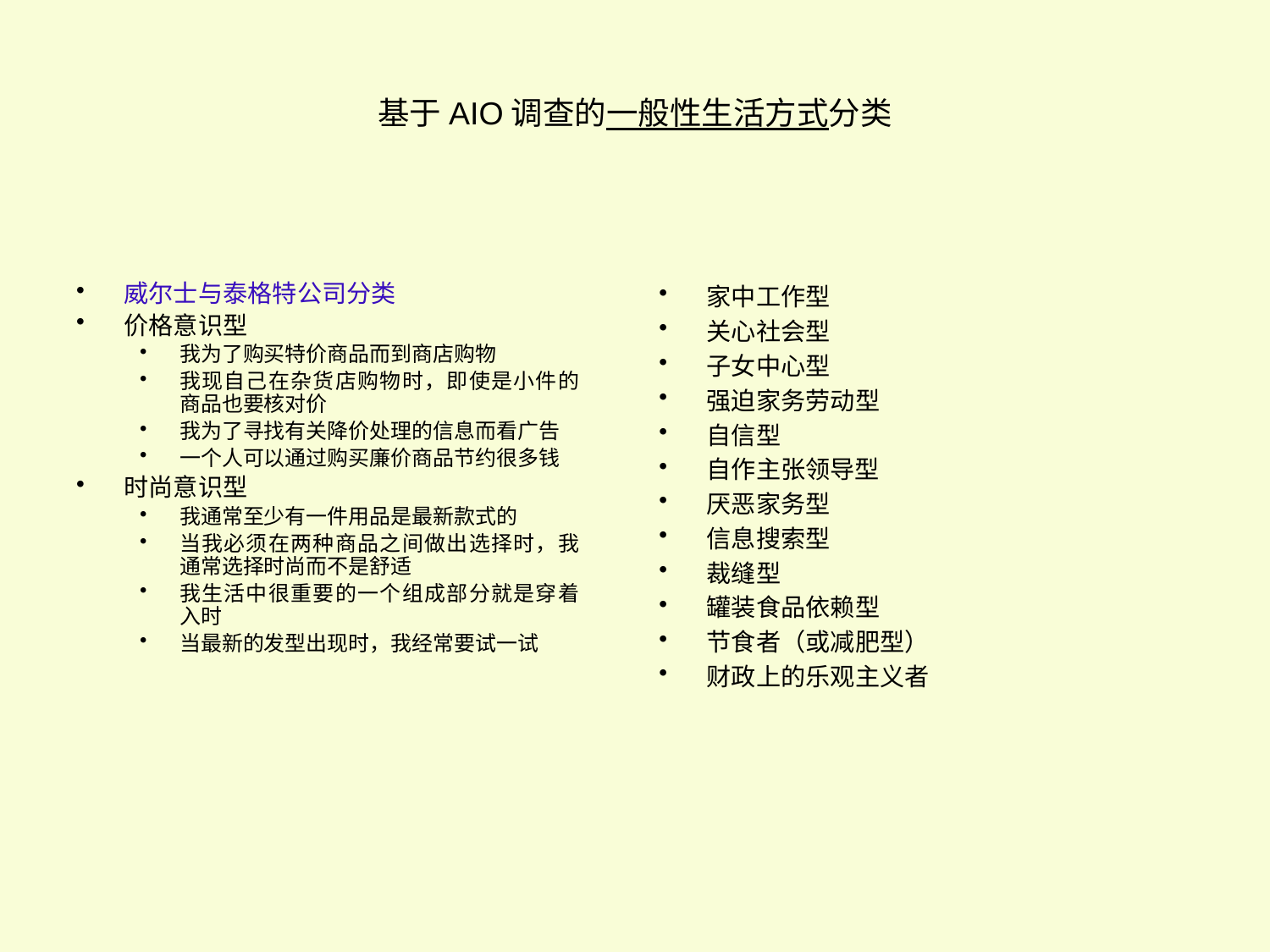

# 基于AIO调查的一般性生活方式分类
威尔士与泰格特公司分类
价格意识型
我为了购买特价商品而到商店购物
我现自己在杂货店购物时，即使是小件的商品也要核对价
我为了寻找有关降价处理的信息而看广告
一个人可以通过购买廉价商品节约很多钱
时尚意识型
我通常至少有一件用品是最新款式的
当我必须在两种商品之间做出选择时，我通常选择时尚而不是舒适
我生活中很重要的一个组成部分就是穿着入时
当最新的发型出现时，我经常要试一试
家中工作型
关心社会型
子女中心型
强迫家务劳动型
自信型
自作主张领导型
厌恶家务型
信息搜索型
裁缝型
罐装食品依赖型
节食者（或减肥型）
财政上的乐观主义者